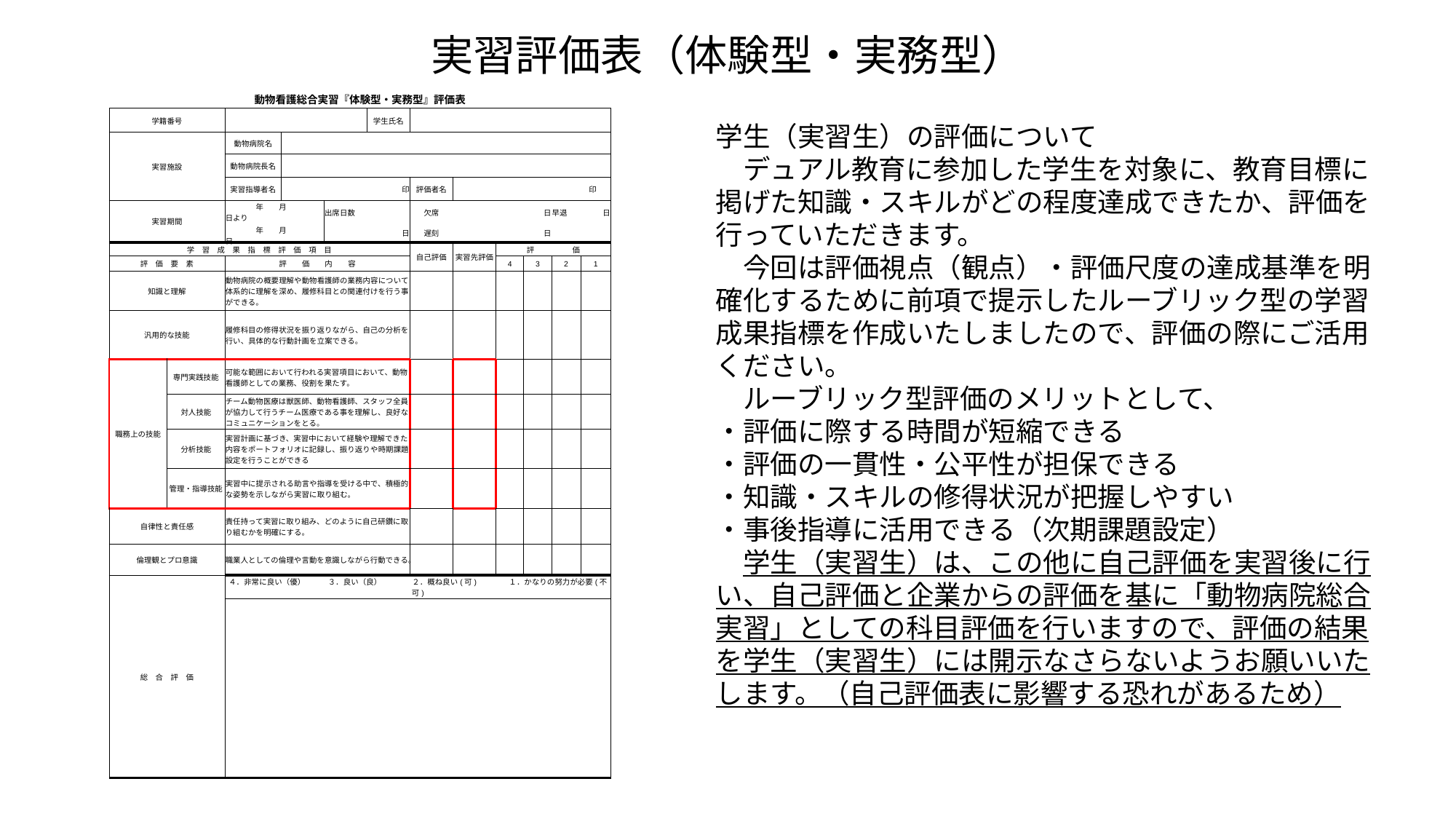

# 実習評価表（体験型・実務型）
| 動物看護総合実習『体験型・実務型』評価表 |  |  |  |  |  |  |  |  |  |  |  |  |
| --- | --- | --- | --- | --- | --- | --- | --- | --- | --- | --- | --- | --- |
| 学籍番号 |  |  |  |  | 学生氏名 |  |  |  |  |  |  |  |
| 実習施設 |  | 動物病院名 |  |  |  |  |  |  |  |  |  |  |
|  |  | 動物病院長名 |  |  |  |  |  |  |  |  |  |  |
|  |  | 実習指導者名 |  |  | 印 | 評価者名 |  |  |  |  |  | 印 |
| 実習期間 |  | 年　　月　　　　日より |  | 出席日数 |  | 欠席 |  |  | 日 | 早退 |  | 日 |
|  |  | 年　　月　　　　日 |  |  | 日 | 遅刻 |  |  | 日 |  |  |  |
| 学　習　成　果　指　標　評　価　項　目 |  |  |  |  |  | 自己評価 | 実習先評価 | 評　　　　　価 |  |  |  |  |
| 評　価　要　素 |  | 評　　価　　内　　容 |  |  |  |  |  | 4 | 3 | 2 | 1 |  |
| 知識と理解 |  | 動物病院の概要理解や動物看護師の業務内容について体系的に理解を深め、履修科目との関連付けを行う事ができる。 |  |  |  |  |  |  |  |  |  |  |
| 汎用的な技能 |  | 履修科目の修得状況を振り返りながら、自己の分析を行い、具体的な行動計画を立案できる。 |  |  |  |  |  |  |  |  |  |  |
| 職務上の技能 | 専門実践技能 | 可能な範囲において行われる実習項目において、動物看護師としての業務、役割を果たす。 |  |  |  |  |  |  |  |  |  |  |
|  | 対人技能 | チーム動物医療は獣医師、動物看護師、スタッフ全員が協力して行うチーム医療である事を理解し、良好なコミュニケーションをとる。 |  |  |  |  |  |  |  |  |  |  |
|  | 分析技能 | 実習計画に基づき、実習中において経験や理解できた内容をポートフォリオに記録し、振り返りや時期課題設定を行うことができる |  |  |  |  |  |  |  |  |  |  |
|  | 管理・指導技能 | 実習中に提示される助言や指導を受ける中で、積極的な姿勢を示しながら実習に取り組む。 |  |  |  |  |  |  |  |  |  |  |
| 自律性と責任感 |  | 責任持って実習に取り組み、どのように自己研鑽に取り組むかを明確にする。 |  |  |  |  |  |  |  |  |  |  |
| 倫理観とプロ意識 |  | 職業人としての倫理や言動を意識しながら行動できる。 |  |  |  |  |  |  |  |  |  |  |
| 総　合　評　価 |  | ４．非常に良い（優）　　　３．良い（良）　　　　２．概ね良い(可)　　　　１．かなりの努力が必要(不可) |  |  |  |  |  |  |  |  |  |  |
|  |  |  |  |  |  |  |  |  |  |  |  |  |
|  |  |  |  |  |  |  |  |  |  |  |  |  |
|  |  |  |  |  |  |  |  |  |  |  |  |  |
|  |  |  |  |  |  |  |  |  |  |  |  |  |
|  |  |  |  |  |  |  |  |  |  |  |  |  |
|  |  |  |  |  |  |  |  |  |  |  |  |  |
|  |  |  |  |  |  |  |  |  |  |  |  |  |
|  |  |  |  |  |  |  |  |  |  |  |  |  |
|  |  |  |  |  |  |  |  |  |  |  |  |  |
|  |  |  |  |  |  |  |  |  |  |  |  |  |
|  |  |  |  |  |  |  |  |  |  |  |  |  |
|  |  |  |  |  |  |  |  |  |  |  |  |  |
|  |  |  |  |  |  |  |  |  |  |  |  |  |
|  |  |  |  |  |  |  |  |  |  |  |  |  |
|  |  |  |  |  |  |  |  |  |  |  |  |  |
学生（実習生）の評価について
　デュアル教育に参加した学生を対象に、教育目標に掲げた知識・スキルがどの程度達成できたか、評価を行っていただきます。
　今回は評価視点（観点）・評価尺度の達成基準を明確化するために前項で提示したルーブリック型の学習成果指標を作成いたしましたので、評価の際にご活用ください。
　ルーブリック型評価のメリットとして、
・評価に際する時間が短縮できる
・評価の一貫性・公平性が担保できる
・知識・スキルの修得状況が把握しやすい
・事後指導に活用できる（次期課題設定）
　学生（実習生）は、この他に自己評価を実習後に行い、自己評価と企業からの評価を基に「動物病院総合実習」としての科目評価を行いますので、評価の結果を学生（実習生）には開示なさらないようお願いいたします。（自己評価表に影響する恐れがあるため）